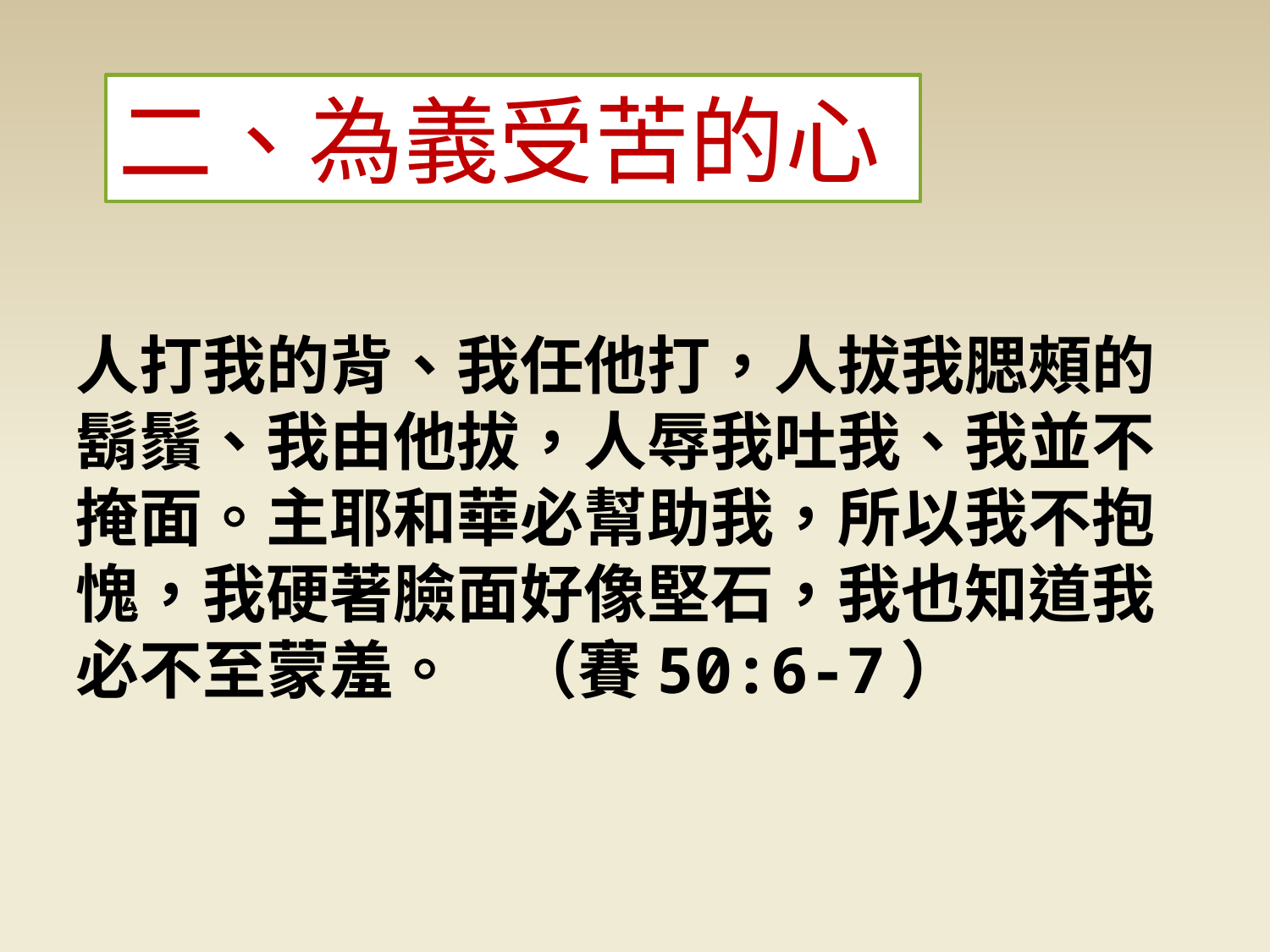

二、為義受苦的心
人打我的背、我任他打，人拔我腮頰的鬍鬚、我由他拔，人辱我吐我、我並不掩面。主耶和華必幫助我，所以我不抱愧，我硬著臉面好像堅石，我也知道我必不至蒙羞。    （賽50:6-7）